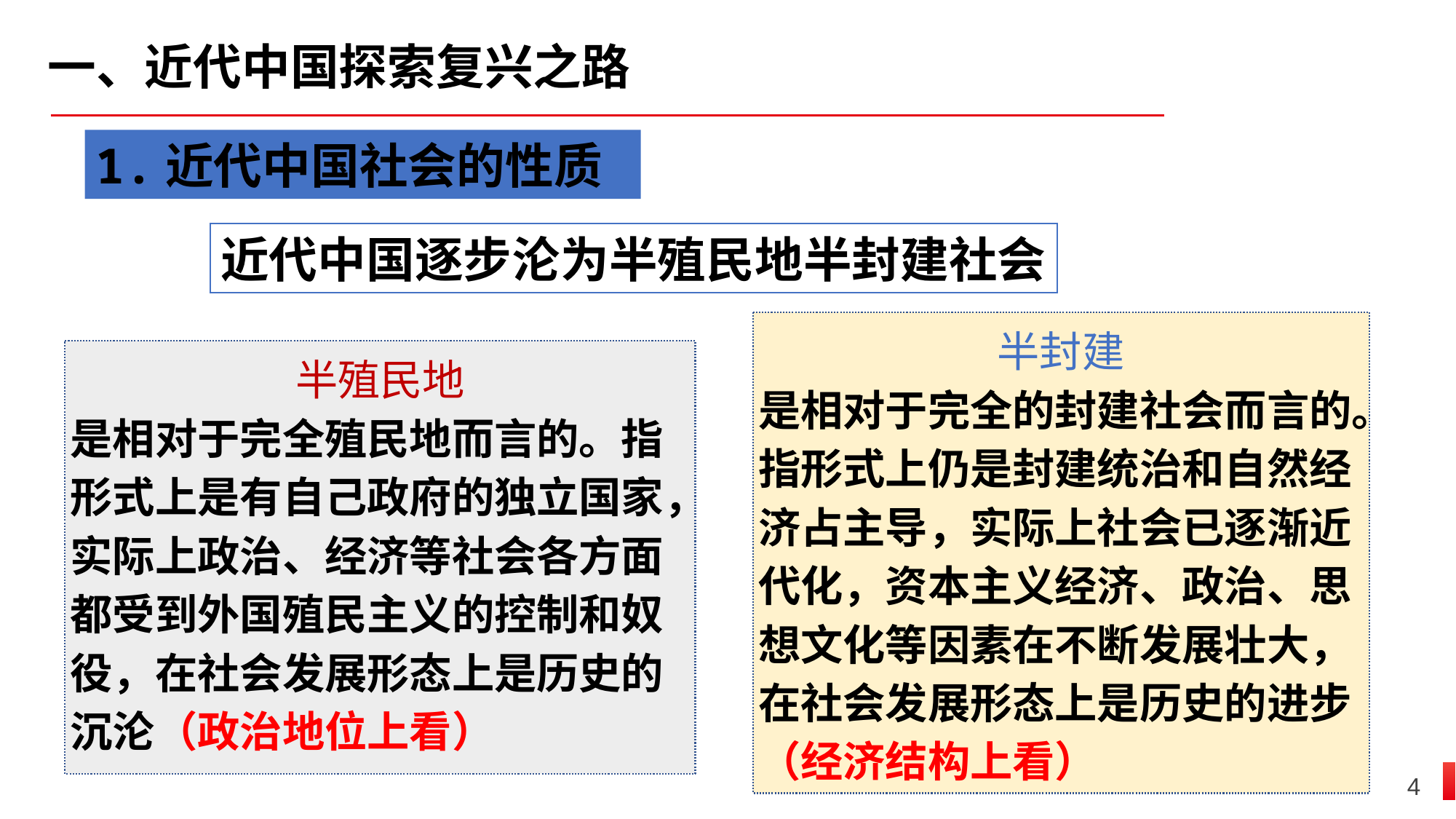

一、近代中国探索复兴之路
1.近代中国社会的性质
近代中国逐步沦为半殖民地半封建社会
半封建
是相对于完全的封建社会而言的。指形式上仍是封建统治和自然经济占主导，实际上社会已逐渐近代化，资本主义经济、政治、思想文化等因素在不断发展壮大，在社会发展形态上是历史的进步
（经济结构上看）
半殖民地
是相对于完全殖民地而言的。指形式上是有自己政府的独立国家，实际上政治、经济等社会各方面都受到外国殖民主义的控制和奴役，在社会发展形态上是历史的沉沦（政治地位上看）